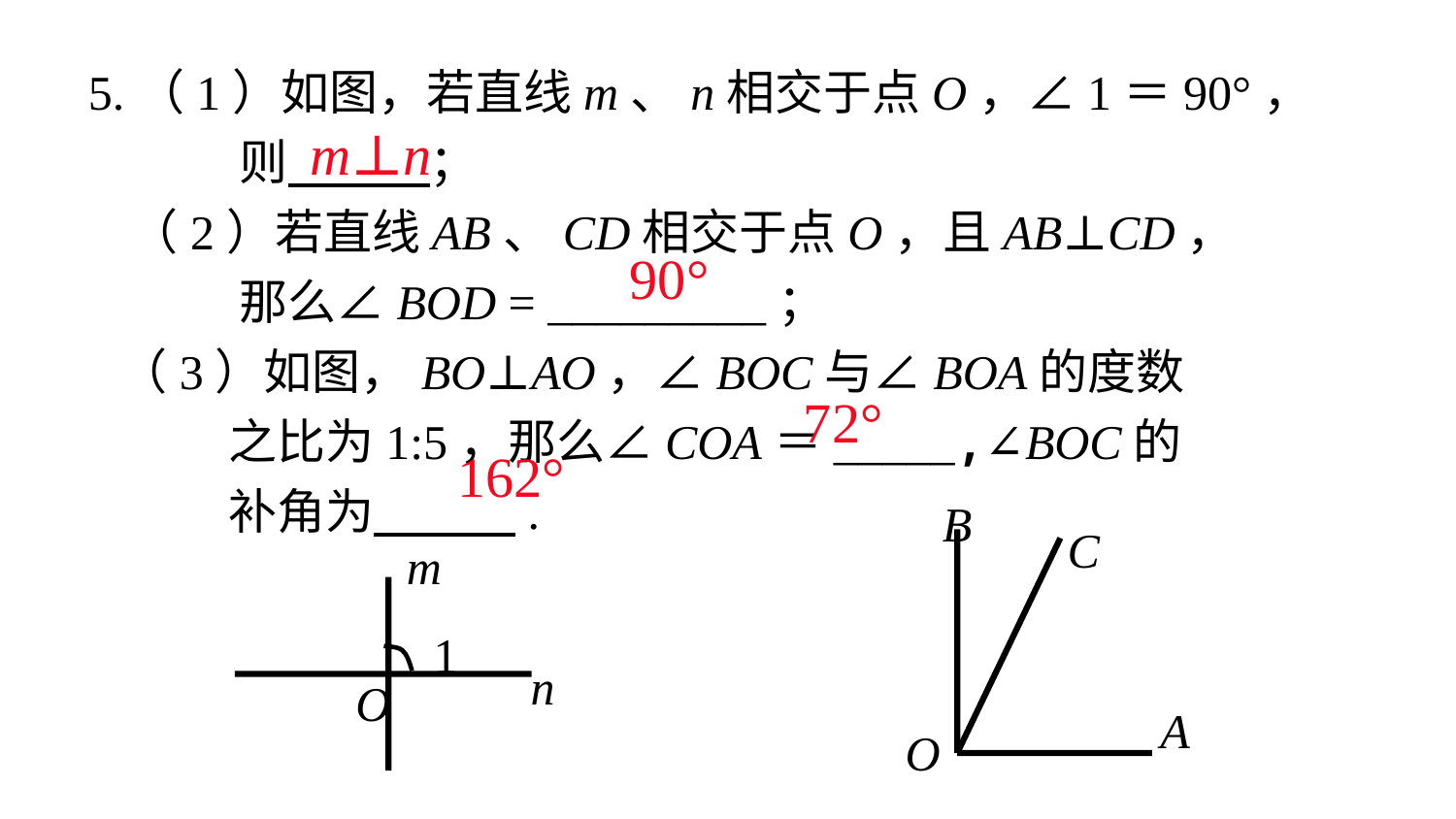

5.（1）如图，若直线m、n相交于点O，∠1＝90°，
               则             ；
     （2）若直线AB、CD相交于点O，且AB⊥CD，
               那么∠BOD = _________；
    （3）如图，BO⊥AO，∠BOC与∠BOA的度数
              之比为1:5，那么∠COA＝_____,∠BOC的
              补角为             .
m⊥n
90°
72°
162°
B
C

A
O
m

1
 n

O